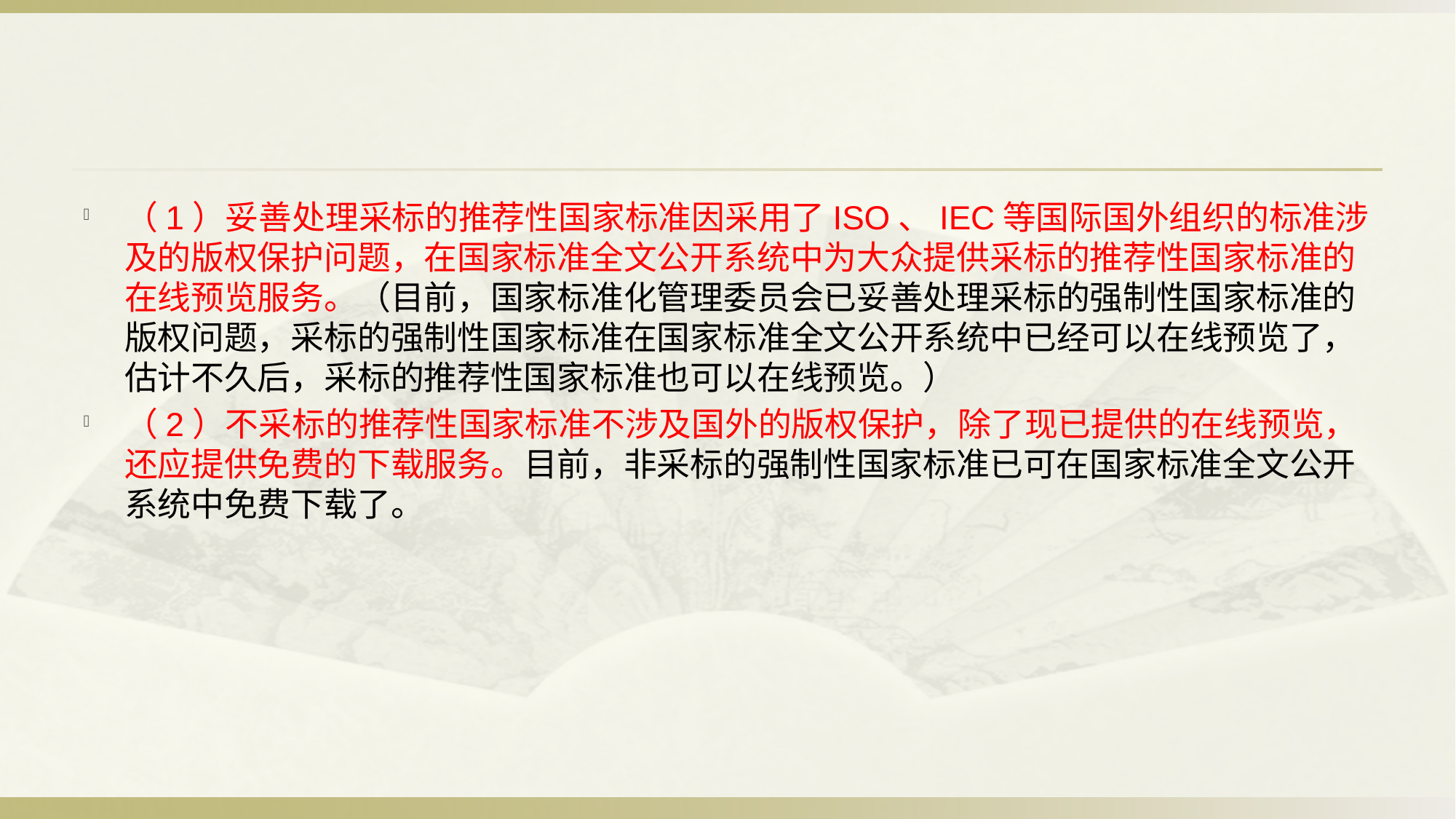

#
（1）妥善处理采标的推荐性国家标准因采用了ISO、IEC等国际国外组织的标准涉及的版权保护问题，在国家标准全文公开系统中为大众提供采标的推荐性国家标准的在线预览服务。（目前，国家标准化管理委员会已妥善处理采标的强制性国家标准的版权问题，采标的强制性国家标准在国家标准全文公开系统中已经可以在线预览了，估计不久后，采标的推荐性国家标准也可以在线预览。）
（2）不采标的推荐性国家标准不涉及国外的版权保护，除了现已提供的在线预览，还应提供免费的下载服务。目前，非采标的强制性国家标准已可在国家标准全文公开系统中免费下载了。